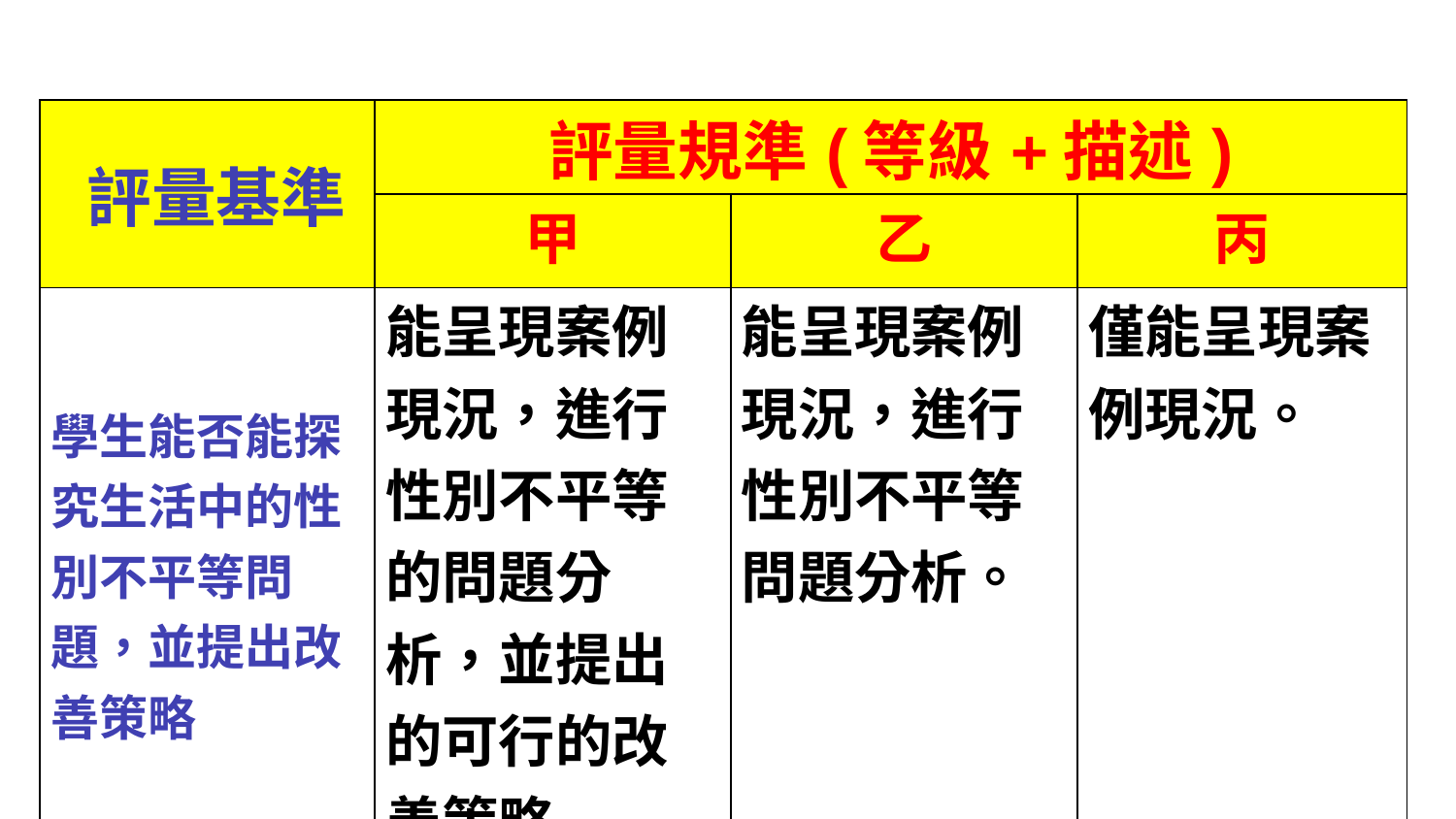

| 評量基準 | 評量規準(等級+描述) |  |  |
| --- | --- | --- | --- |
|  | 甲 | 乙 | 丙 |
| 學生能否能探究生活中的性別不平等問題，並提出改善策略 | 能呈現案例現況，進行性別不平等的問題分析，並提出的可行的改善策略 | 能呈現案例現況，進行性別不平等問題分析。 | 僅能呈現案例現況。 |